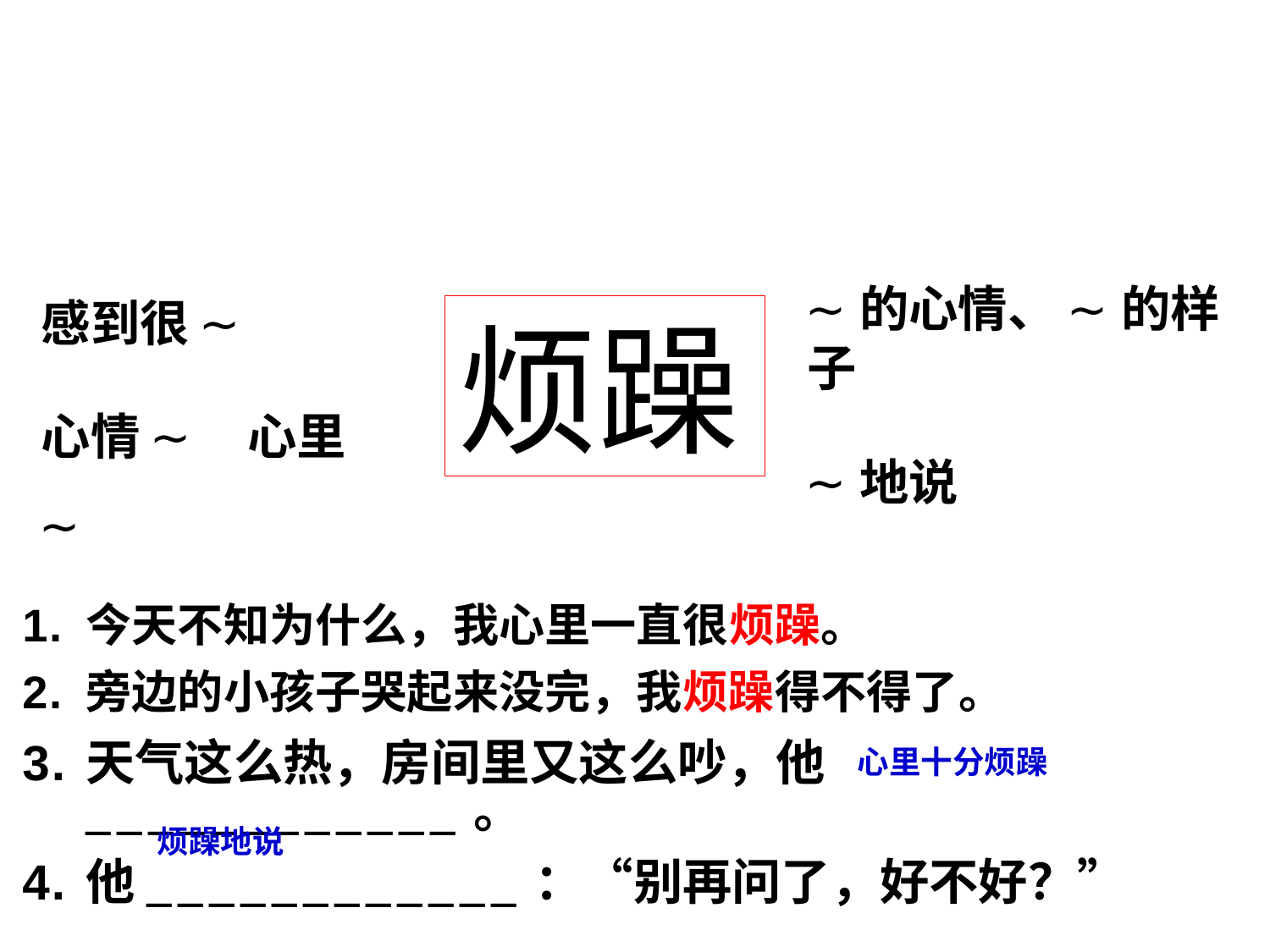

# 词语搭配和扩展    烦躁
感到很~
心情~   心里~
~的心情、~的样子

~地说
烦躁
今天不知为什么，我心里一直很烦躁。
旁边的小孩子哭起来没完，我烦躁得不得了。
天气这么热，房间里又这么吵，他____________。
他____________：“别再问了，好不好？”
心里十分烦躁
烦躁地说